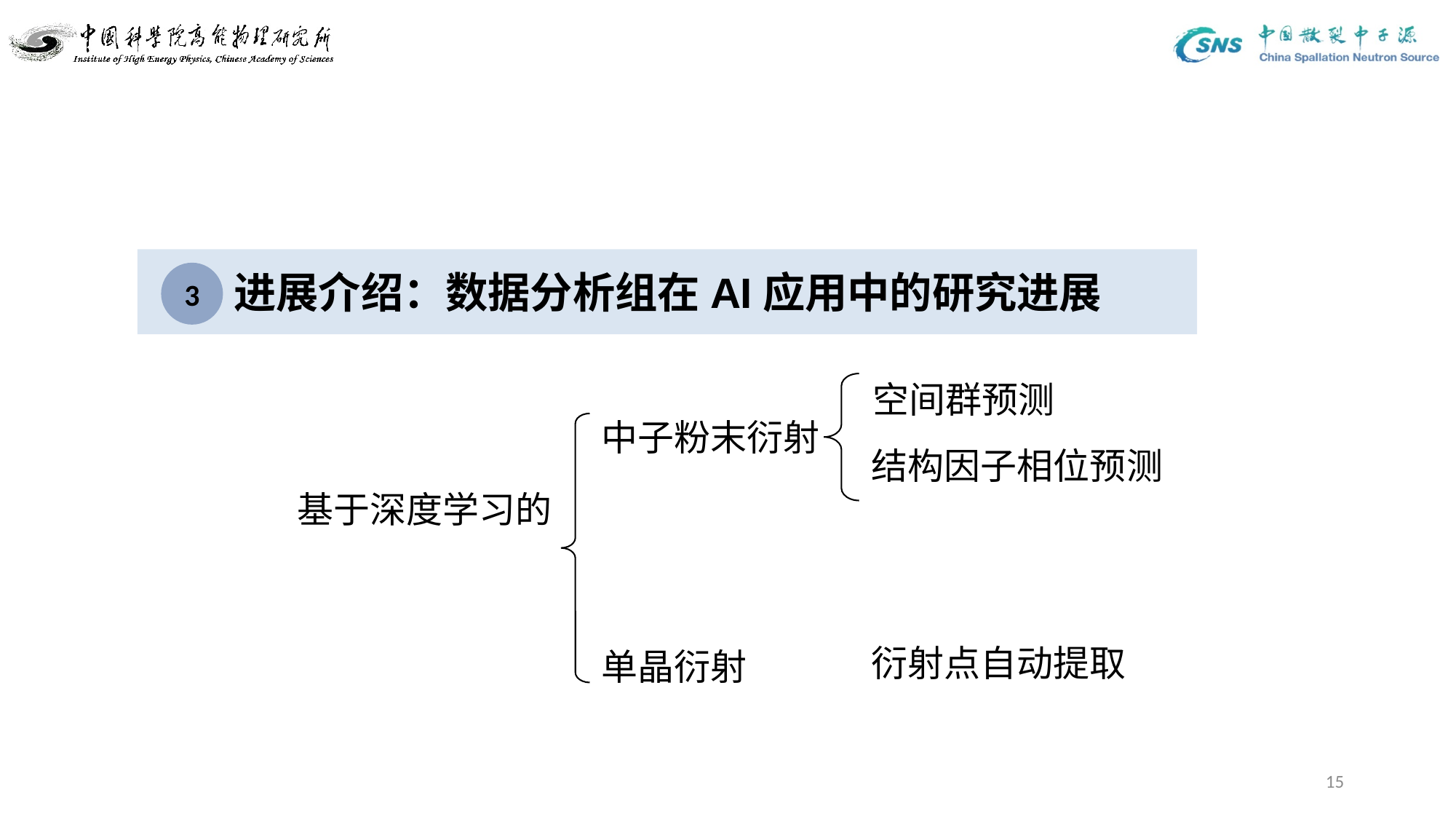

进展介绍：数据分析组在AI应用中的研究进展
3
空间群预测

中子粉末衍射

结构因子相位预测
基于深度学习的
衍射点自动提取
单晶衍射
15